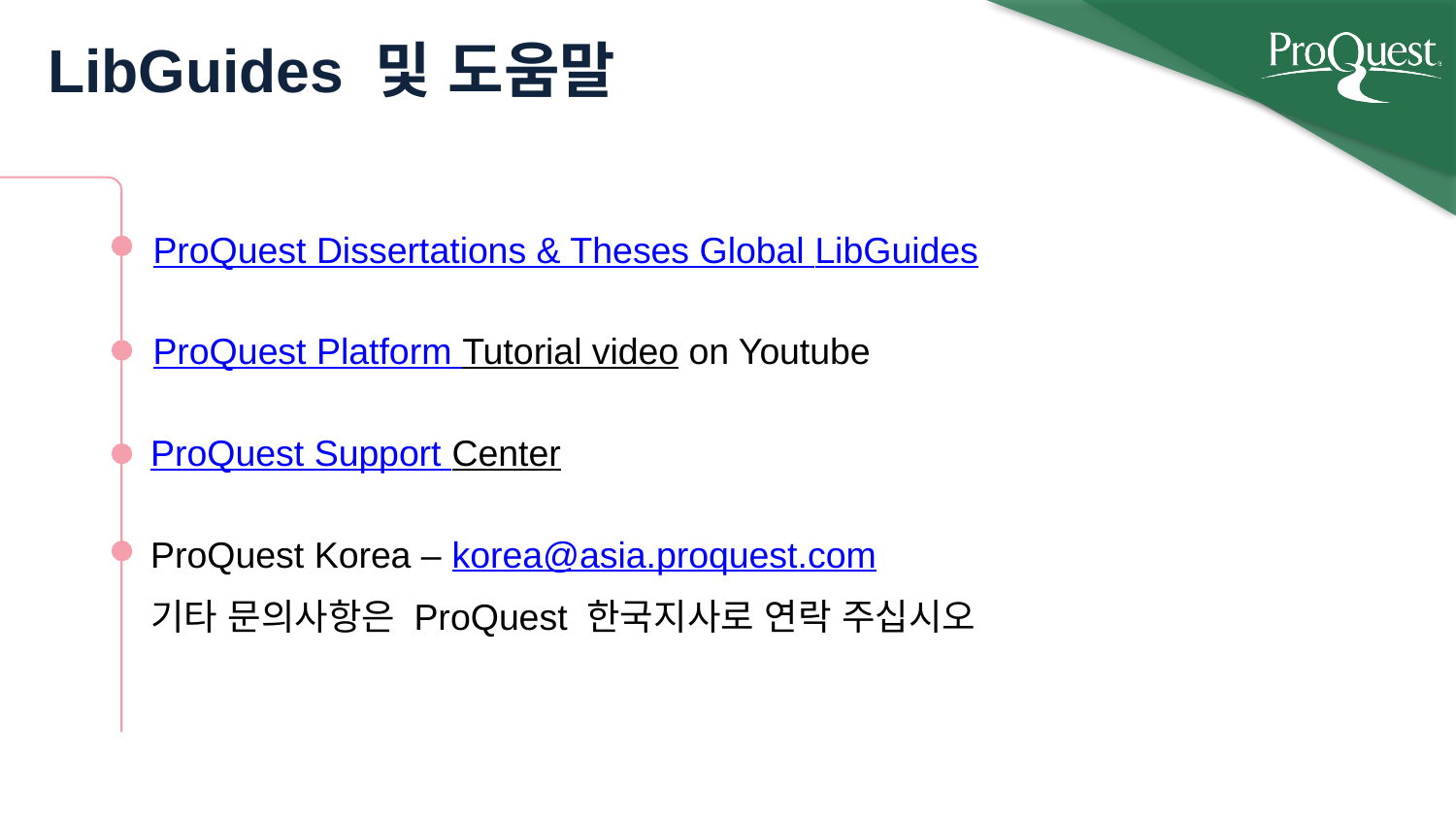

LibGuides 및 도움말

ProQuest Dissertations & Theses Global LibGuides

ProQuest Platform Tutorial video on Youtube

ProQuest Support Center

ProQuest Korea – korea@asia.proquest.com
기타 문의사항은 ProQuest 한국지사로 연락 주십시오